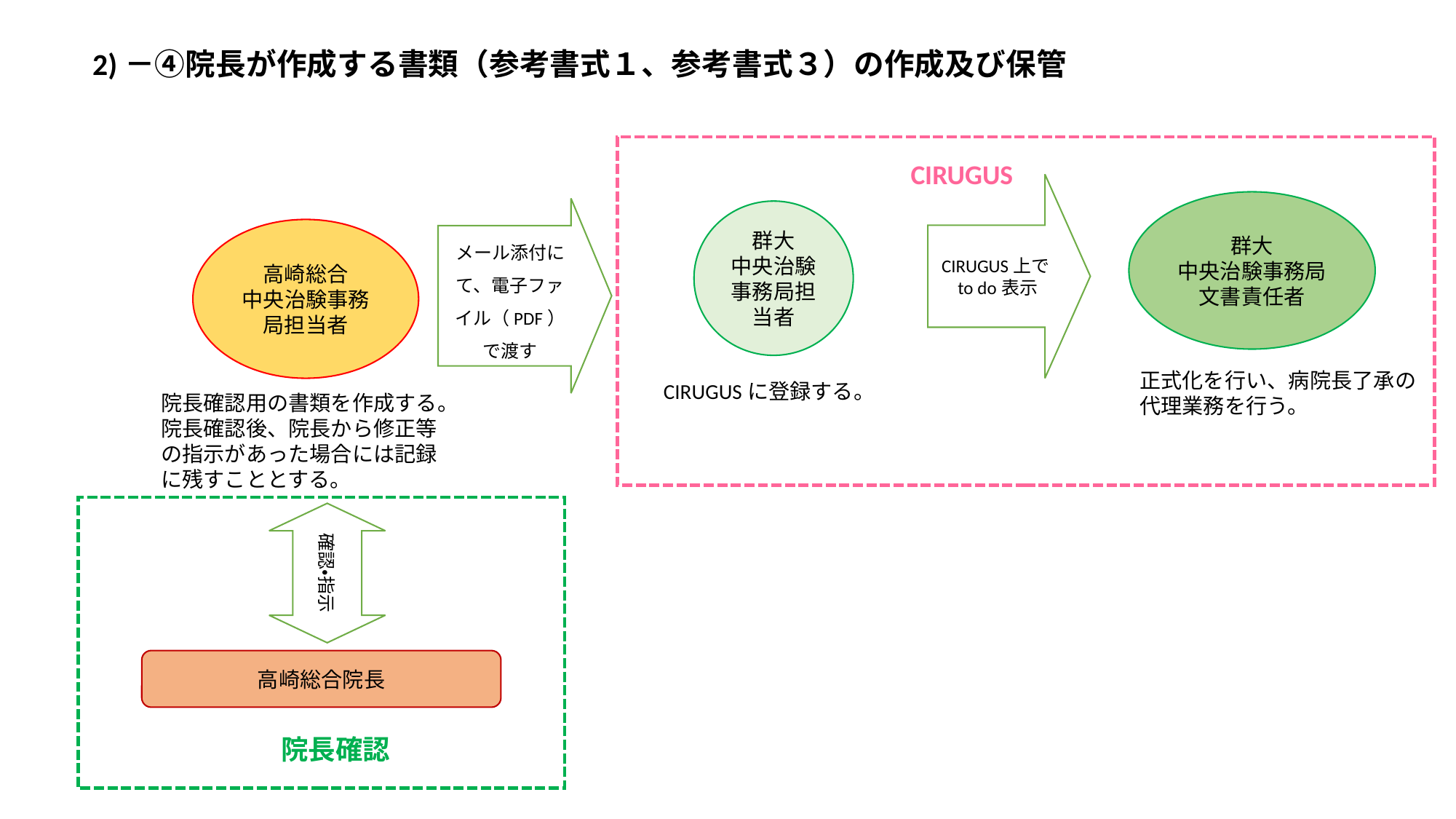

2)－④院長が作成する書類（参考書式１、参考書式３）の作成及び保管

CIRUGUS
CIRUGUS上でto do表示
群大
中央治験事務局
文書責任者
メール添付にて、電子ファイル（PDF）で渡す
群大
中央治験事務局担当者
高崎総合
中央治験事務局担当者
正式化を行い、病院長了承の代理業務を行う。
CIRUGUSに登録する。
院長確認用の書類を作成する。
院長確認後、院長から修正等の指示があった場合には記録に残すこととする。

確認・指示
高崎総合院長
院長確認